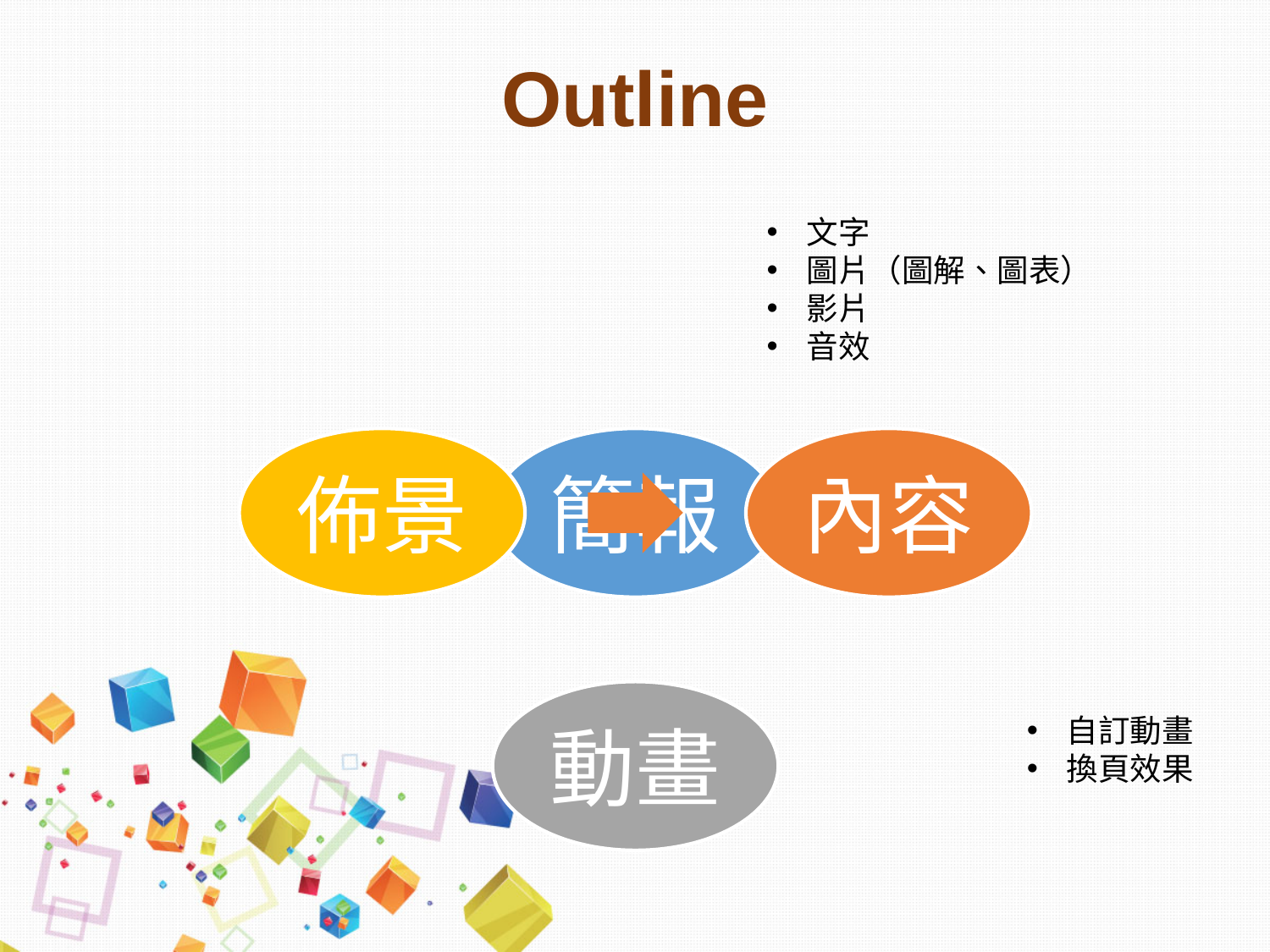

# Outline
簡報
內容
佈景
動畫
文字
圖片（圖解、圖表）
影片
音效
自訂動畫
換頁效果